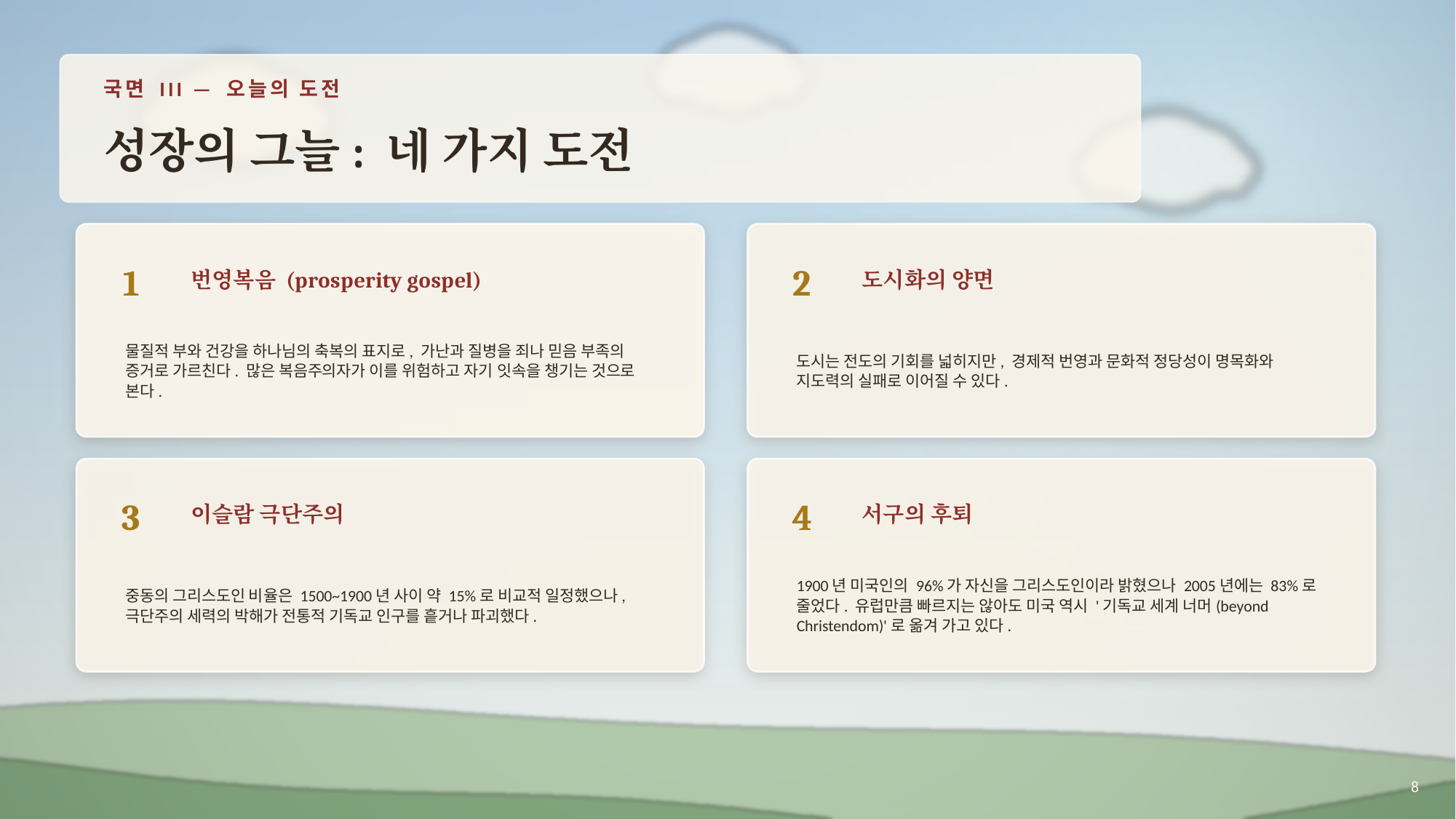

국면 III — 오늘의 도전
성장의 그늘: 네 가지 도전

번영복음 (prosperity gospel)
도시화의 양면
1
2
물질적 부와 건강을 하나님의 축복의 표지로, 가난과 질병을 죄나 믿음 부족의 증거로 가르친다. 많은 복음주의자가 이를 위험하고 자기 잇속을 챙기는 것으로 본다.
도시는 전도의 기회를 넓히지만, 경제적 번영과 문화적 정당성이 명목화와 지도력의 실패로 이어질 수 있다.

이슬람 극단주의
서구의 후퇴
3
4
중동의 그리스도인 비율은 1500~1900년 사이 약 15%로 비교적 일정했으나, 극단주의 세력의 박해가 전통적 기독교 인구를 흩거나 파괴했다.
1900년 미국인의 96%가 자신을 그리스도인이라 밝혔으나 2005년에는 83%로 줄었다. 유럽만큼 빠르지는 않아도 미국 역시 '기독교 세계 너머(beyond Christendom)'로 옮겨 가고 있다.
8